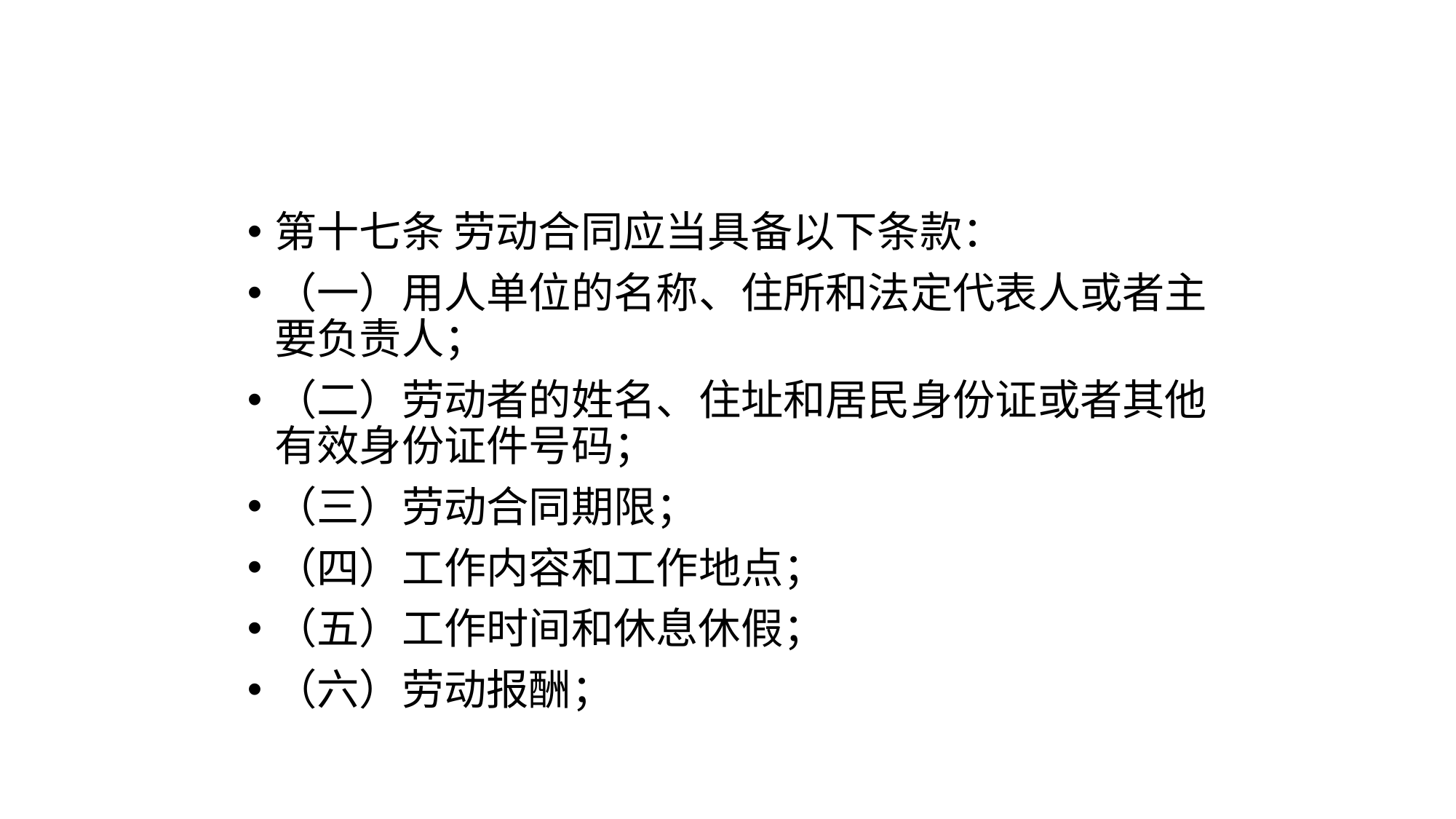

#
第十七条 劳动合同应当具备以下条款：
（一）用人单位的名称、住所和法定代表人或者主要负责人；
（二）劳动者的姓名、住址和居民身份证或者其他有效身份证件号码；
（三）劳动合同期限；
（四）工作内容和工作地点；
（五）工作时间和休息休假；
（六）劳动报酬；